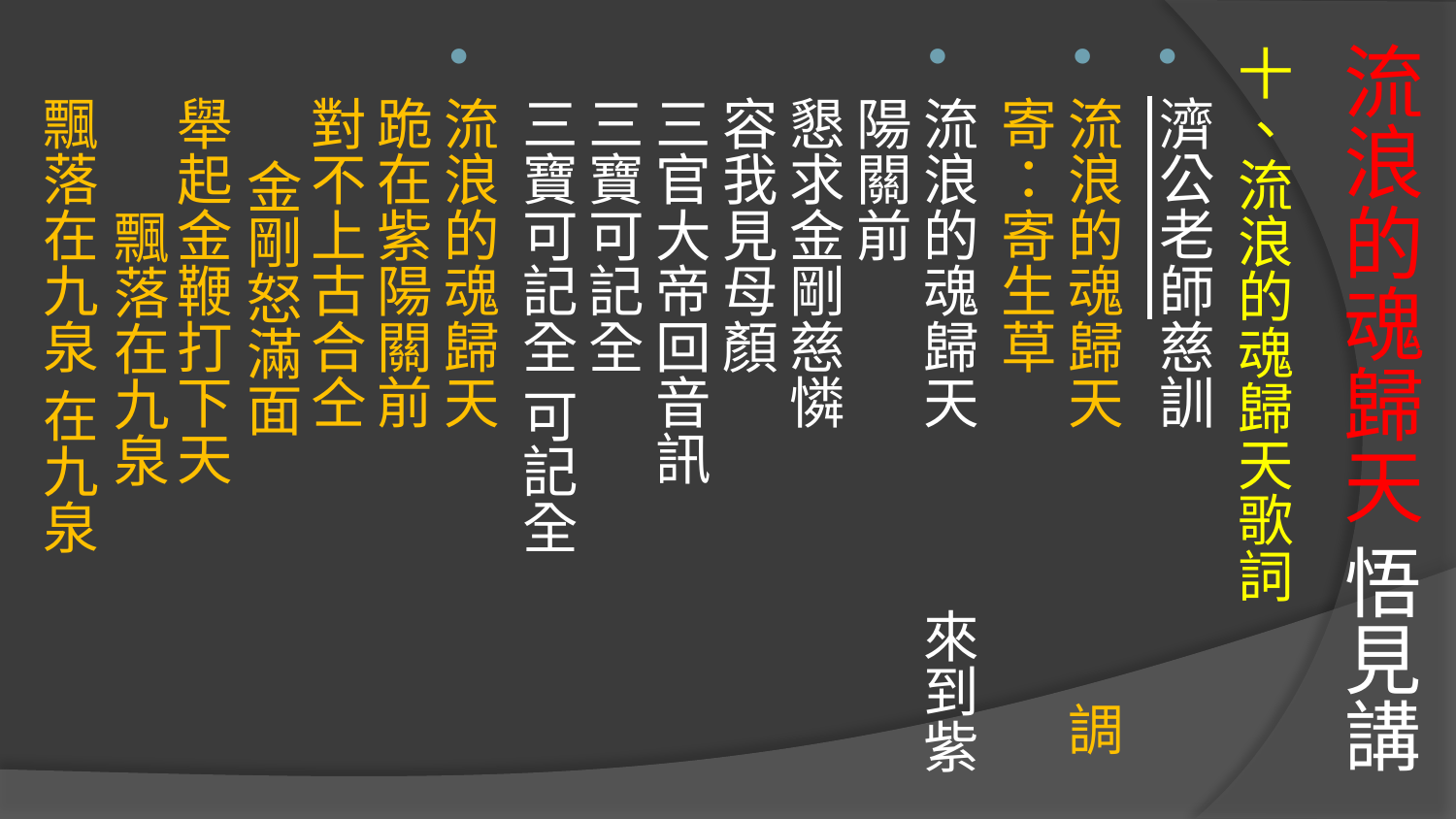

# 流浪的魂歸天 悟見講
十、流浪的魂歸天歌詞
濟公老師慈訓
流浪的魂歸天　                 調寄：寄生草
流浪的魂歸天              來到紫陽關前 
懇求金剛慈憐                            容我見母顏 
三官大帝回音訊                       三寶可記全 
三寶可記全 可記全
流浪的魂歸天                          跪在紫陽關前 
對不上古合仝                                 金剛怒滿面 
舉起金鞭打下天                                 飄落在九泉 
飄落在九泉 在九泉